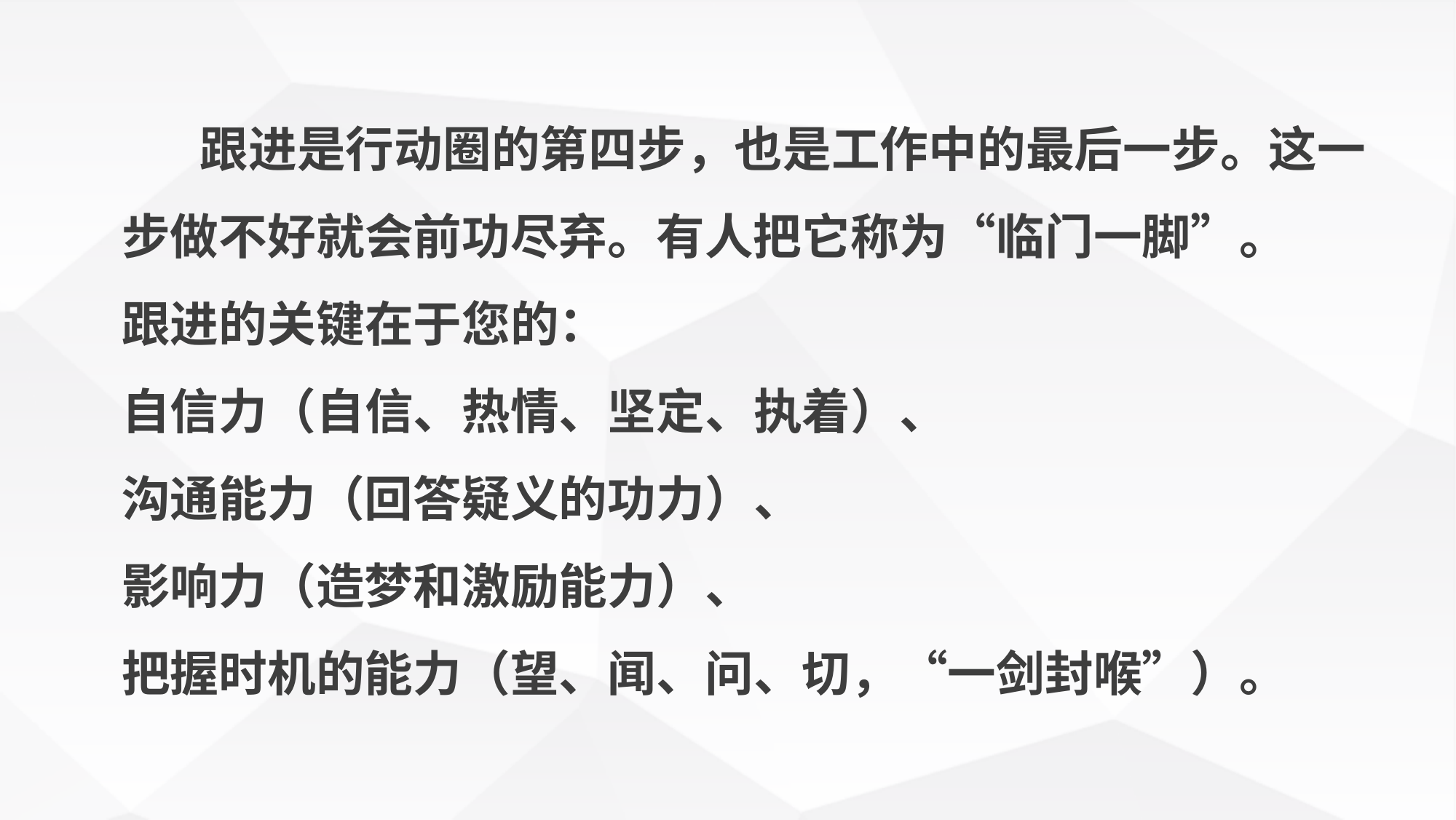

跟进是行动圈的第四步，也是工作中的最后一步。这一步做不好就会前功尽弃。有人把它称为“临门一脚”。
跟进的关键在于您的：
自信力（自信、热情、坚定、执着）、
沟通能力（回答疑义的功力）、
影响力（造梦和激励能力）、
把握时机的能力（望、闻、问、切，“一剑封喉”）。